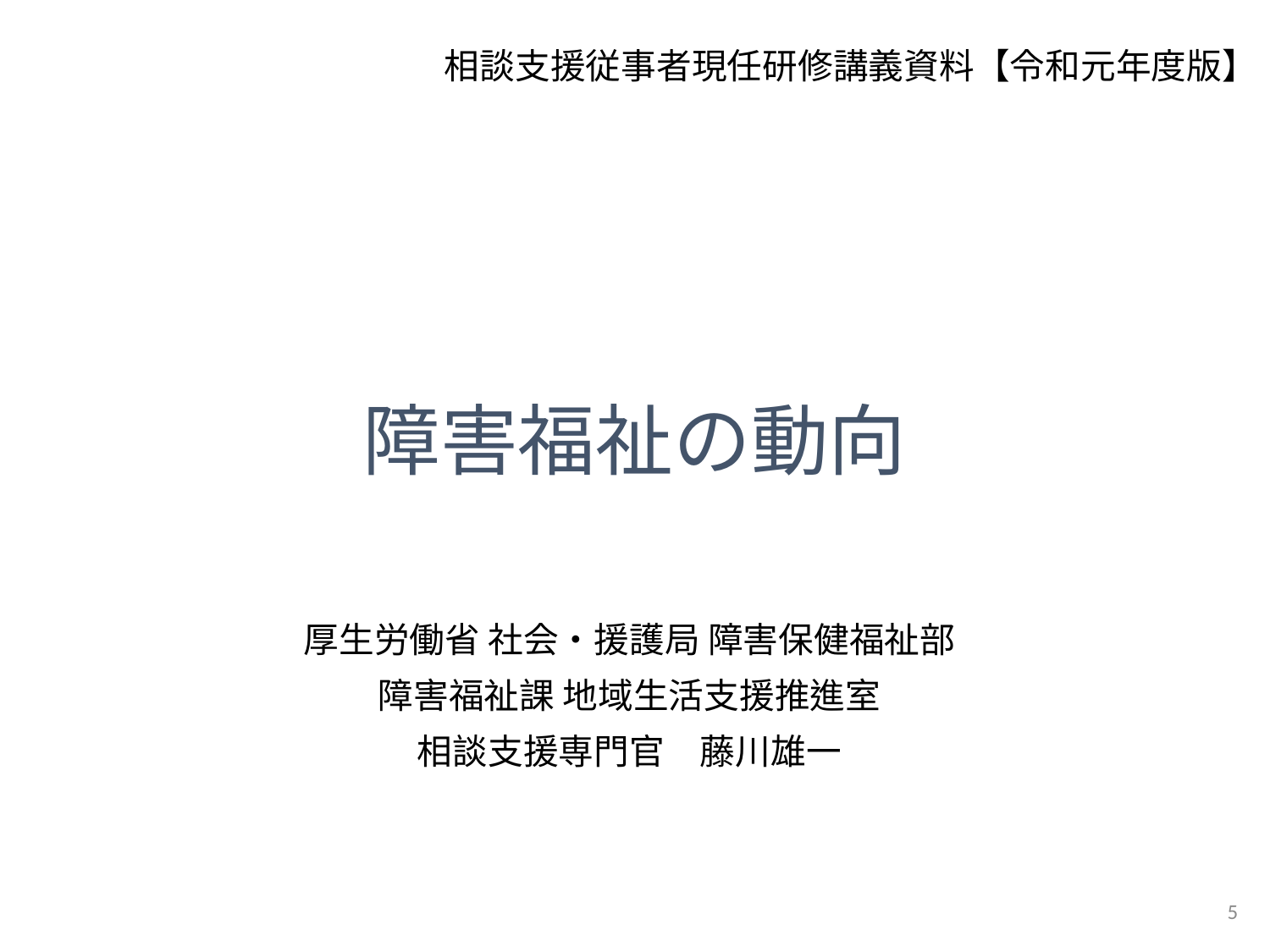

# 相談支援従事者現任研修講義資料【令和元年度版】
障害福祉の動向
厚生労働省 社会・援護局 障害保健福祉部
障害福祉課 地域生活支援推進室
相談支援専門官　藤川雄一
5